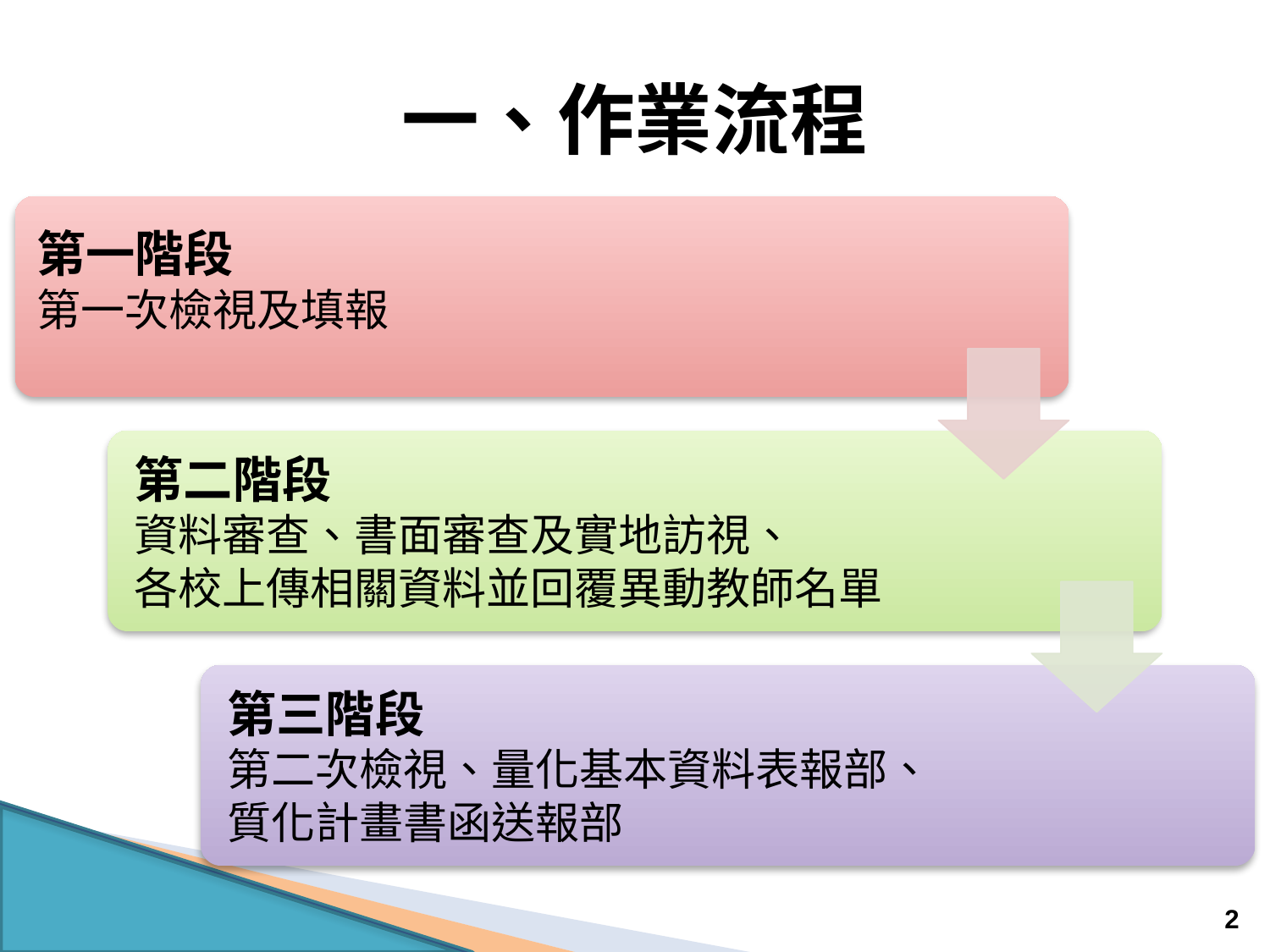

# 一、作業流程
第一階段
第一次檢視及填報

第二階段
資料審查、書面審查及實地訪視、
各校上傳相關資料並回覆異動教師名單
第三階段
第二次檢視、量化基本資料表報部、
質化計畫書函送報部

2